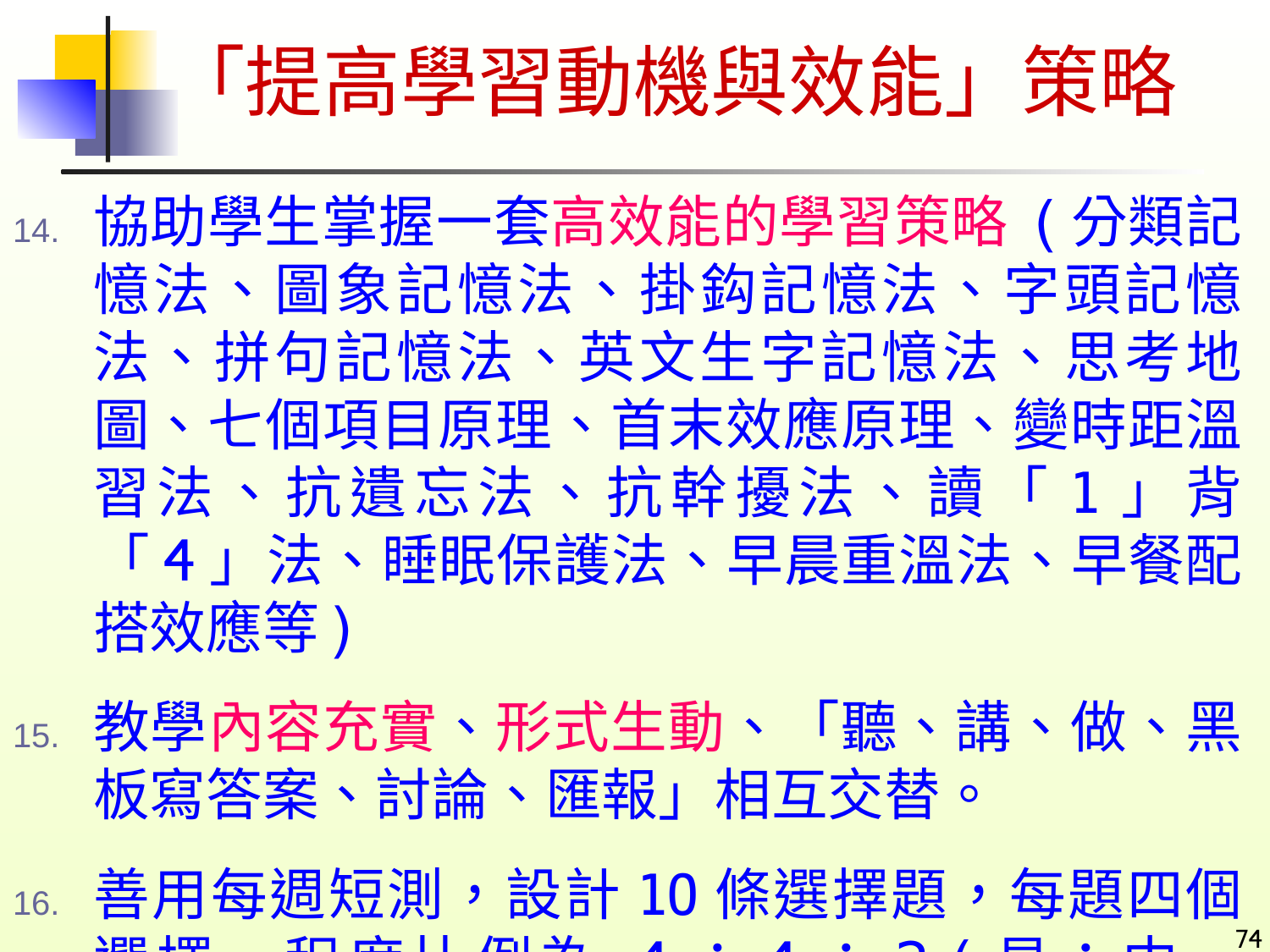

# 「提高學習動機與效能」策略
協助學生掌握一套高效能的學習策略 (分類記憶法、圖象記憶法、掛鈎記憶法、字頭記憶法、拼句記憶法、英文生字記憶法、思考地圖、七個項目原理、首末效應原理、變時距溫習法、抗遺忘法、抗幹擾法、讀「1」背「4」法、睡眠保護法、早晨重溫法、早餐配搭效應等)
教學內容充實、形式生動、「聽、講、做、黑板寫答案、討論、匯報」相互交替。
善用每週短測，設計10條選擇題，每題四個選擇，程度比例為 4：4：2 (易：中、難)。
74